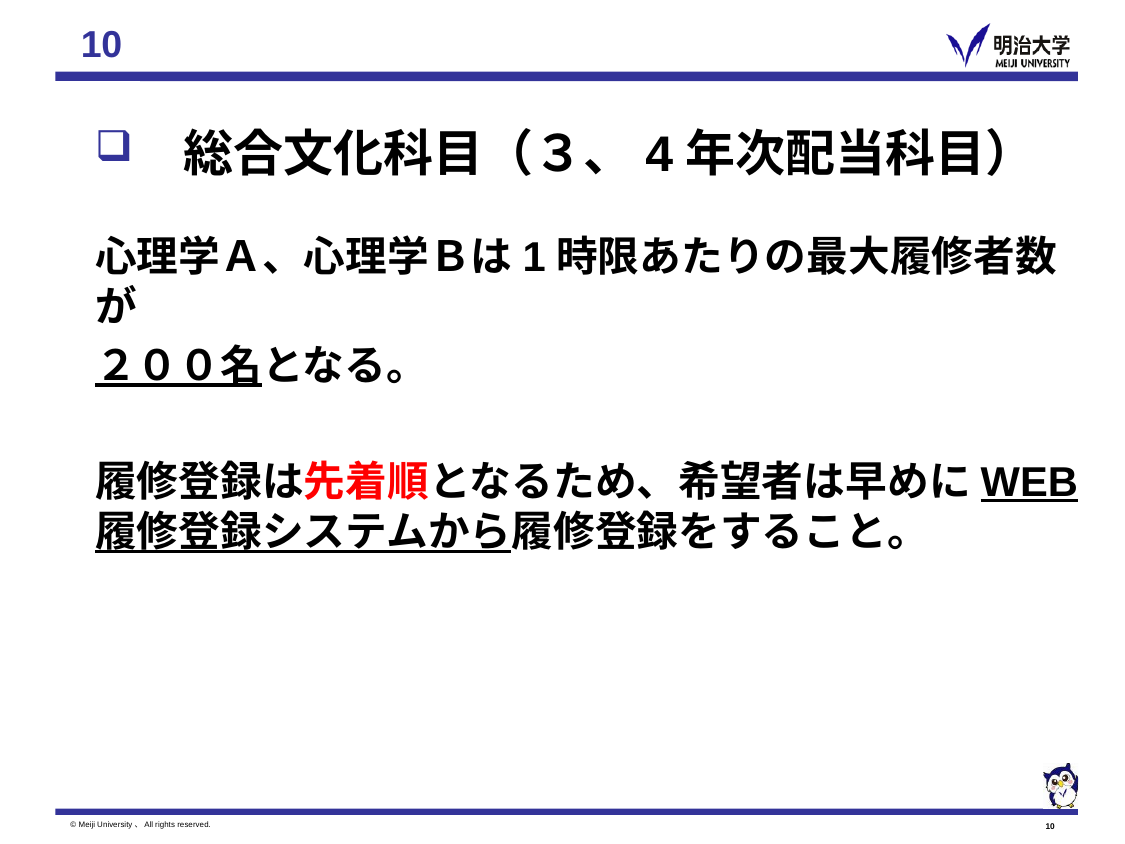

総合文化科目（３、4年次配当科目）

心理学Ａ、心理学Ｂは1時限あたりの最大履修者数が
２００名となる。

履修登録は先着順となるため、希望者は早めにWEB履修登録システムから履修登録をすること。
© Meiji University、All rights reserved.
10